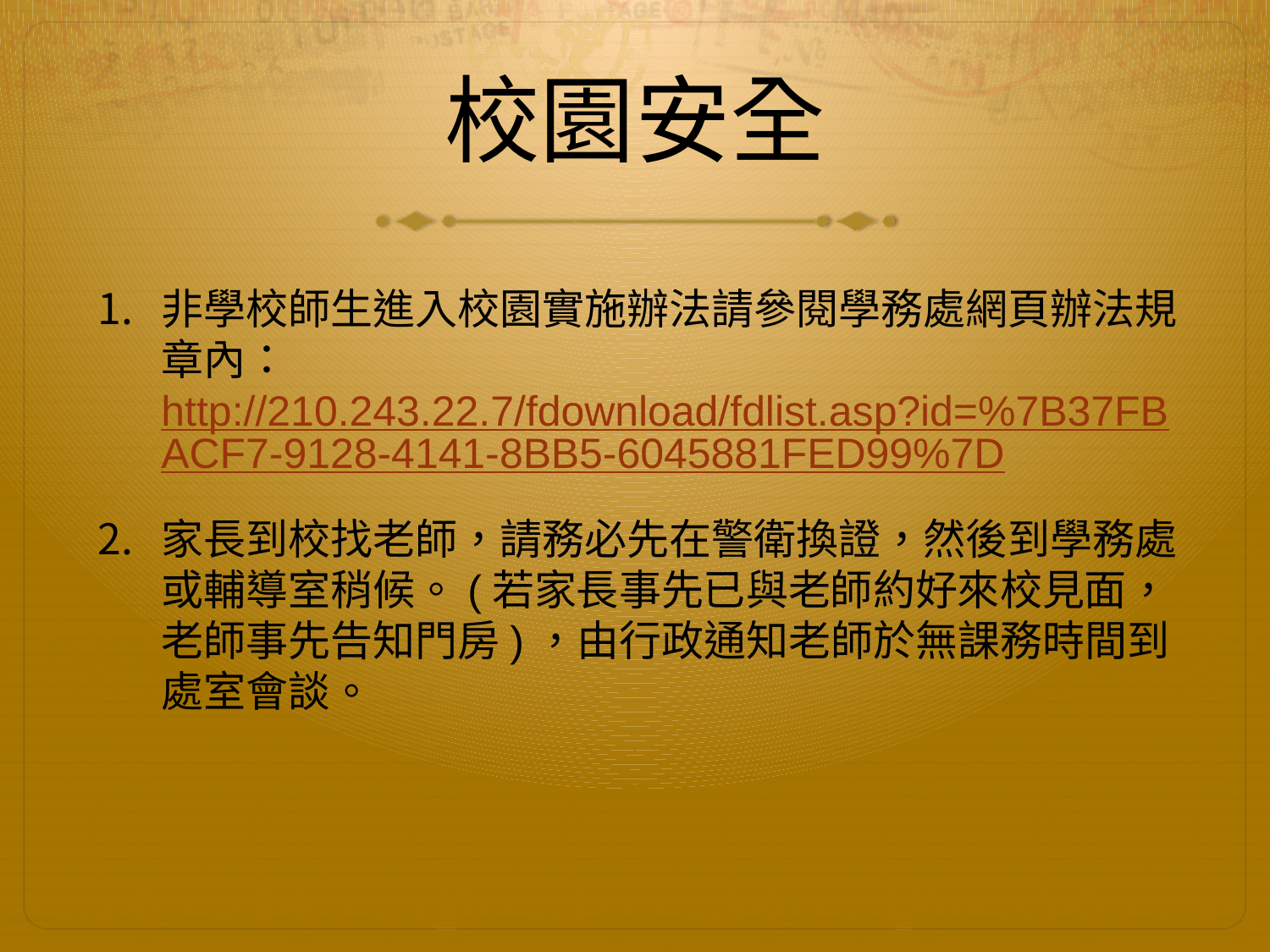

# 校園安全
非學校師生進入校園實施辦法請參閱學務處網頁辦法規章內：http://210.243.22.7/fdownload/fdlist.asp?id=%7B37FBACF7-9128-4141-8BB5-6045881FED99%7D
家長到校找老師，請務必先在警衛換證，然後到學務處或輔導室稍候。(若家長事先已與老師約好來校見面，老師事先告知門房)，由行政通知老師於無課務時間到處室會談。